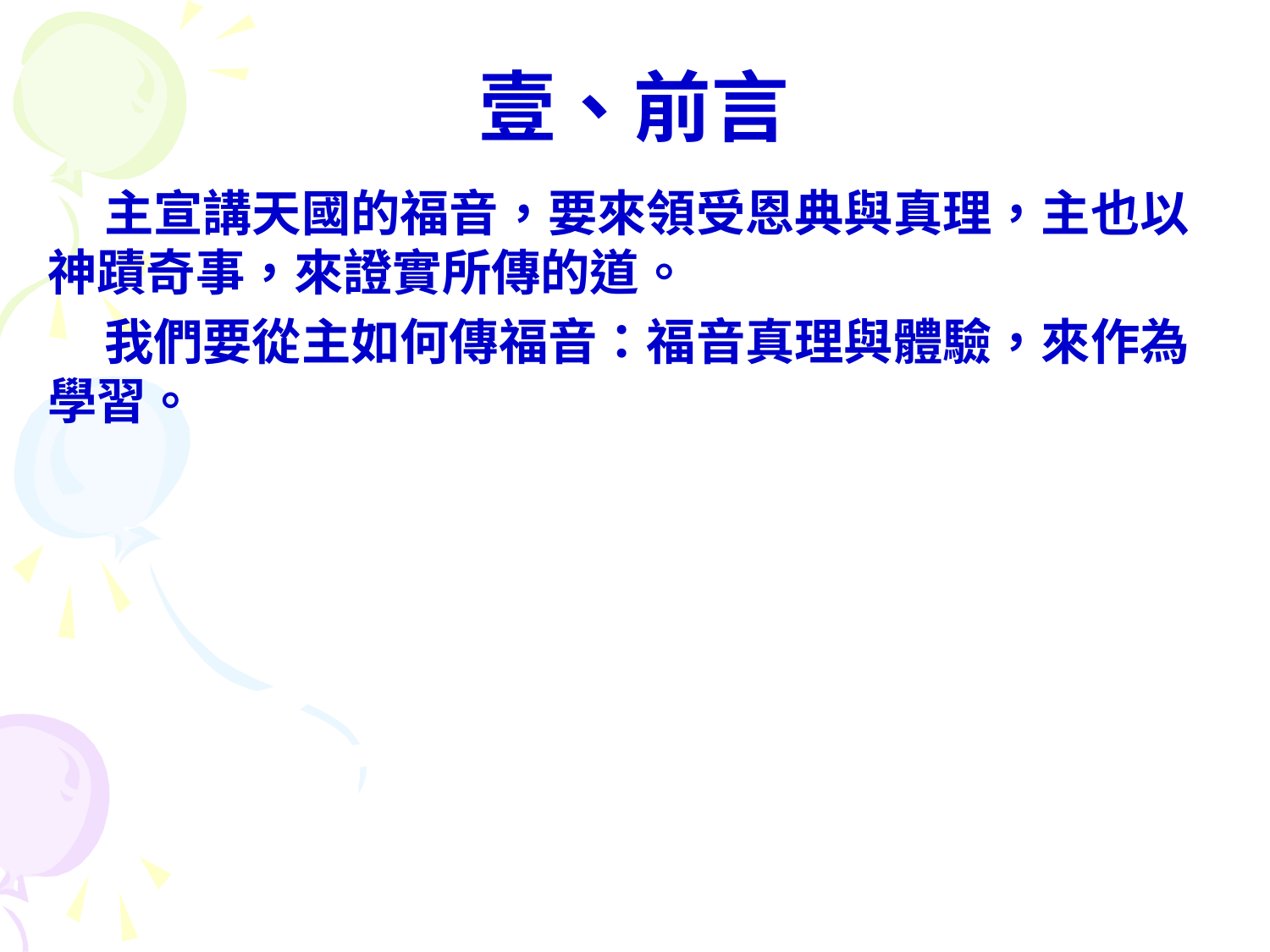

# 壹、前言
    主宣講天國的福音，要來領受恩典與真理，主也以神蹟奇事，來證實所傳的道。
    我們要從主如何傳福音：福音真理與體驗，來作為學習。